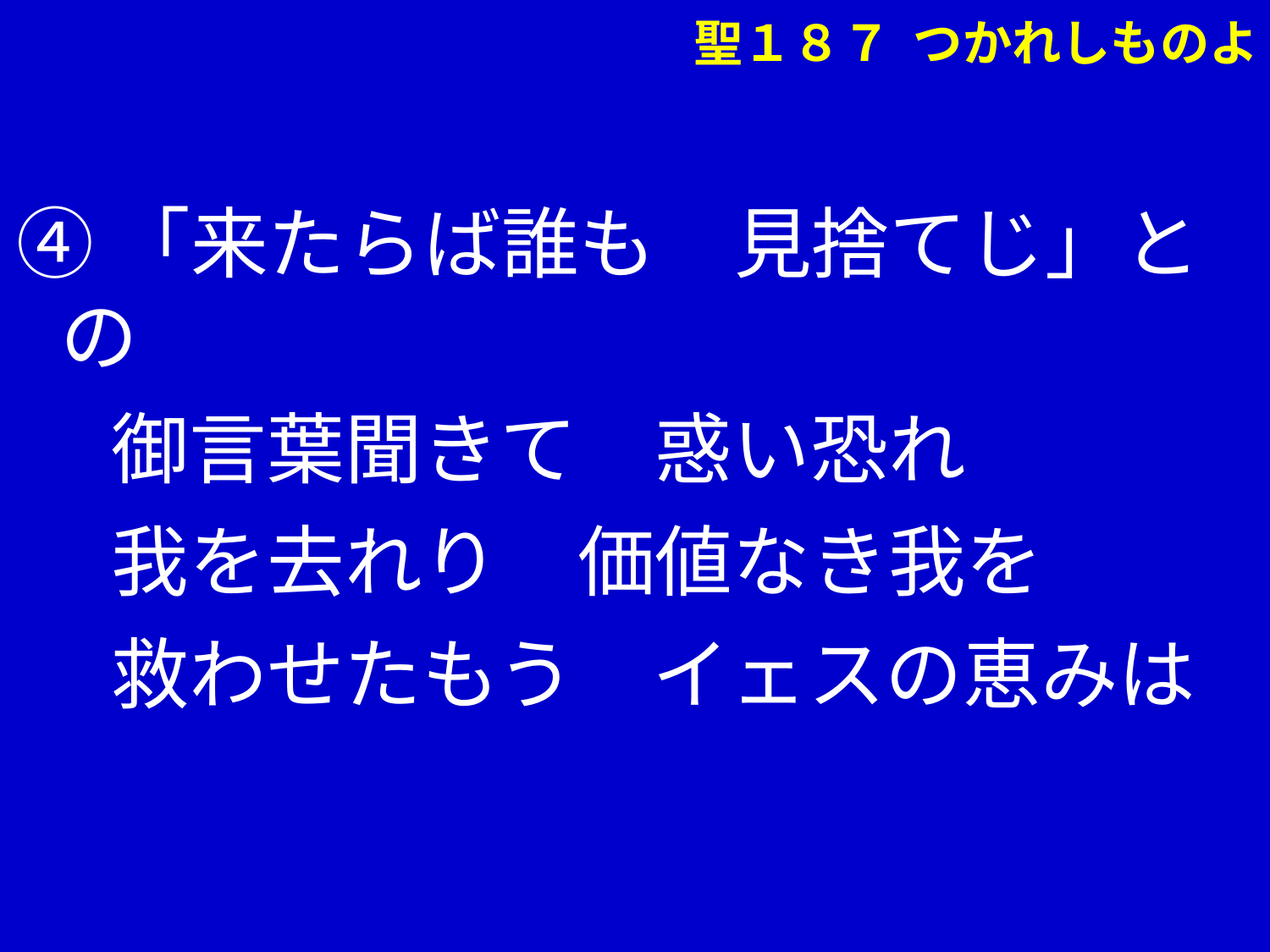

聖１８７  つかれしものよ

④「来たらば誰も　見捨てじ」との
　 御言葉聞きて　惑い恐れ
　 我を去れり　価値なき我を
　 救わせたもう　イェスの恵みは